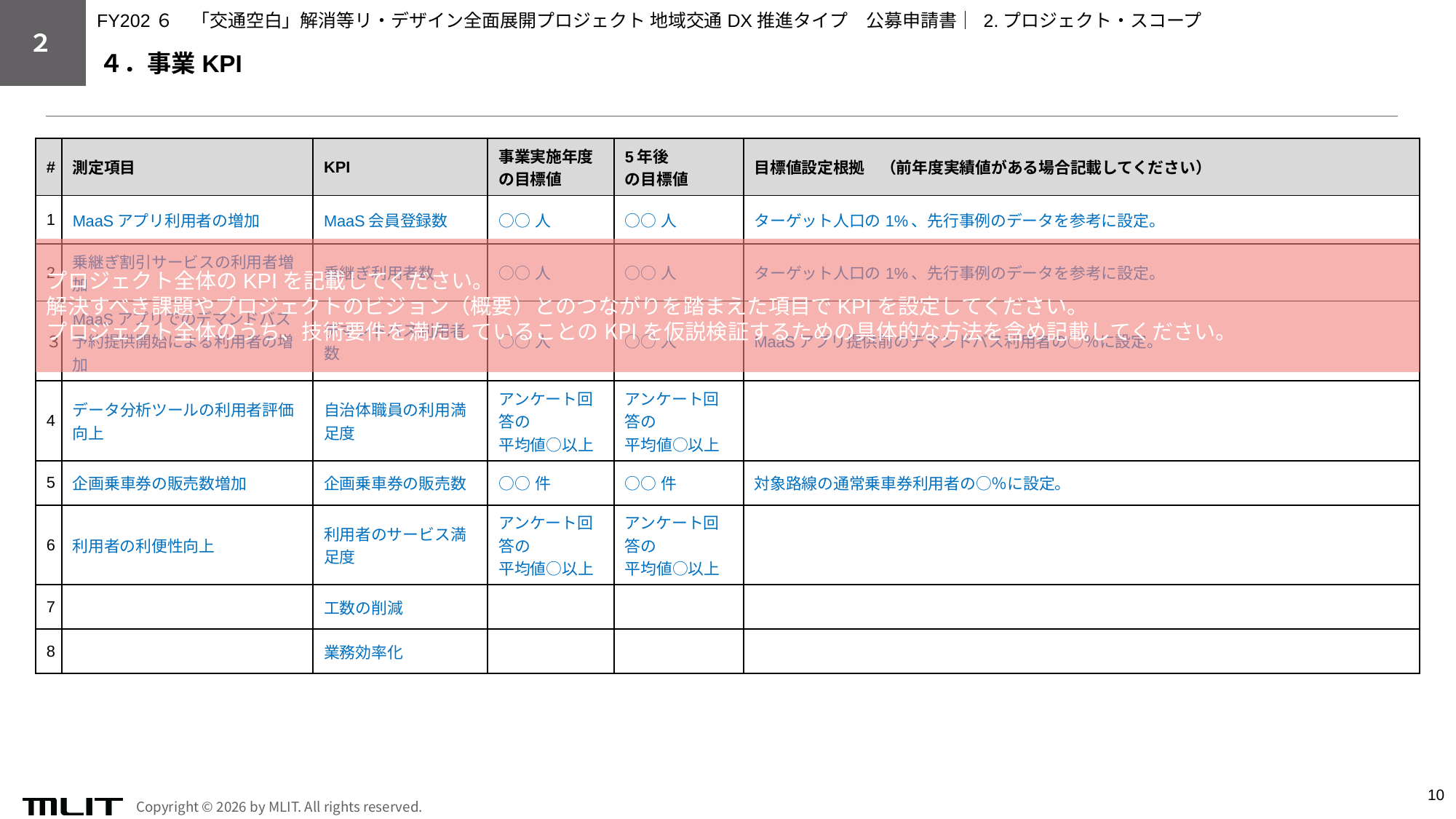

FY202６　「交通空白」解消等リ・デザイン全面展開プロジェクト 地域交通DX推進タイプ　公募申請書│ 2.プロジェクト・スコープ
２
４．事業KPI

| # | 測定項目 | KPI | 事業実施年度 の目標値 | 5年後 の目標値 | 目標値設定根拠　（前年度実績値がある場合記載してください） |
| --- | --- | --- | --- | --- | --- |
| 1 | MaaSアプリ利用者の増加 | MaaS会員登録数 | ○○人 | ○○人 | ターゲット人口の1%、先行事例のデータを参考に設定。 |
| 2 | 乗継ぎ割引サービスの利用者増加 | 乗継ぎ利用者数 | ○○人 | ○○人 | ターゲット人口の1%、先行事例のデータを参考に設定。 |
| ３ | MaaSアプリでのデマンドバス予約提供開始による利用者の増加 | デマンドバス利用者数 | ○○人 | ○○人 | MaaSアプリ提供前のデマンドバス利用者の○％に設定。 |
| 4 | データ分析ツールの利用者評価向上 | 自治体職員の利用満足度 | アンケート回答の 平均値○以上 | アンケート回答の 平均値○以上 |  |
| 5 | 企画乗車券の販売数増加 | 企画乗車券の販売数 | ○○件 | ○○件 | 対象路線の通常乗車券利用者の○％に設定。 |
| 6 | 利用者の利便性向上 | 利用者のサービス満足度 | アンケート回答の 平均値○以上 | アンケート回答の 平均値○以上 |  |
| 7 |  | 工数の削減 |  |  |  |
| 8 |  | 業務効率化 |  |  |  |
プロジェクト全体のKPIを記載してください。
解決すべき課題やプロジェクトのビジョン（概要）とのつながりを踏まえた項目でKPIを設定してください。
プロジェクト全体のうち、技術要件を満たしていることのKPIを仮説検証するための具体的な方法を含め記載してください。​
10